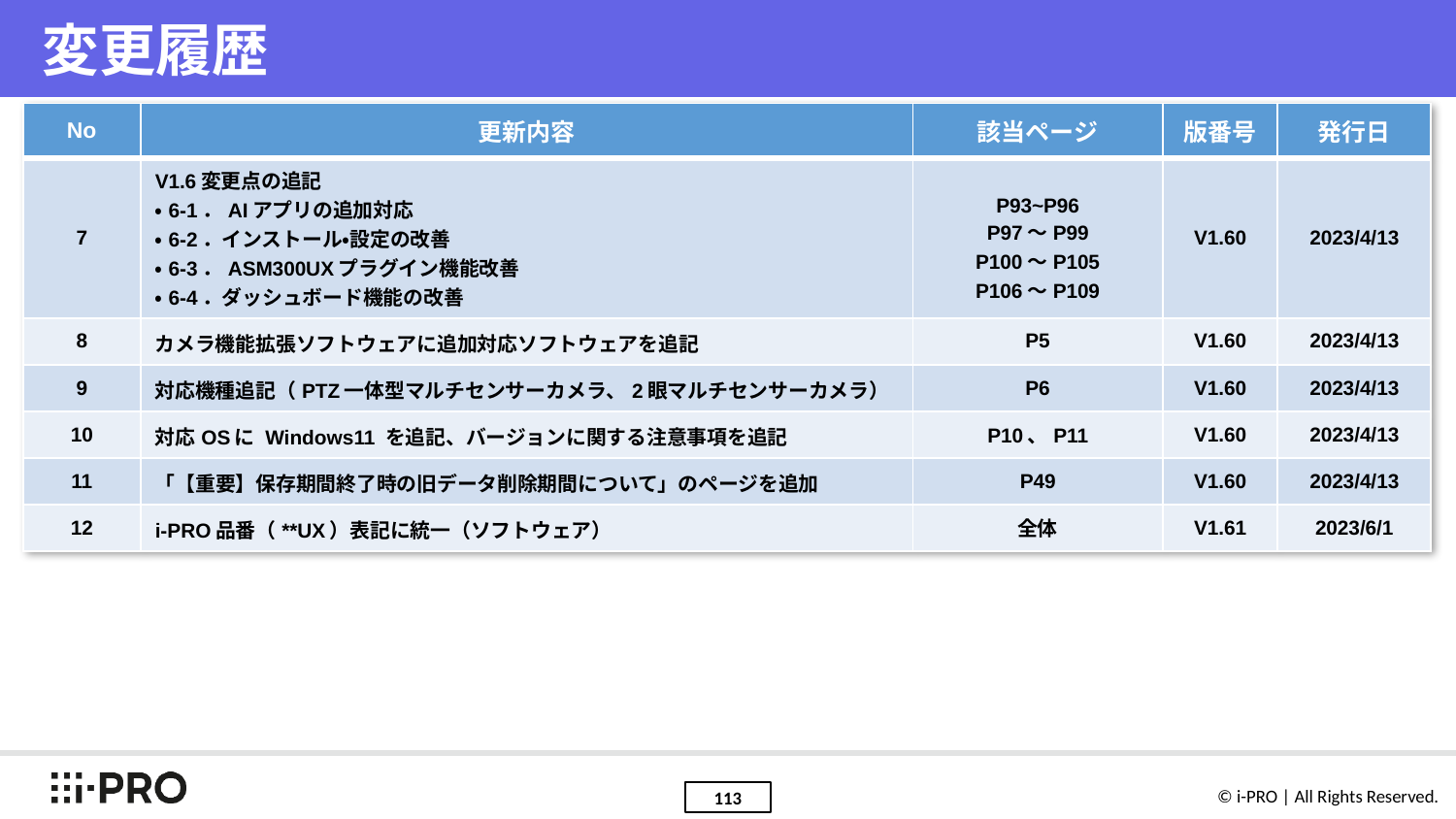

# 変更履歴
| No | 更新内容 | 該当ページ | 版番号 | 発行日 |
| --- | --- | --- | --- | --- |
| 7 | V1.6変更点の追記 ・6-1．AIアプリの追加対応 ・6-2．インストール・設定の改善 ・6-3．ASM300UXプラグイン機能改善 ・6-4．ダッシュボード機能の改善 | P93~P96 P97～P99 P100～P105 P106～P109 | V1.60 | 2023/4/13 |
| 8 | カメラ機能拡張ソフトウェアに追加対応ソフトウェアを追記 | P5 | V1.60 | 2023/4/13 |
| 9 | 対応機種追記（PTZ一体型マルチセンサーカメラ、2眼マルチセンサーカメラ） | P6 | V1.60 | 2023/4/13 |
| 10 | 対応OSに Windows11 を追記、バージョンに関する注意事項を追記 | P10、P11 | V1.60 | 2023/4/13 |
| 11 | 「【重要】保存期間終了時の旧データ削除期間について」のページを追加 | P49 | V1.60 | 2023/4/13 |
| 12 | i-PRO品番（\*\*UX）表記に統一（ソフトウェア） | 全体 | V1.61 | 2023/6/1 |